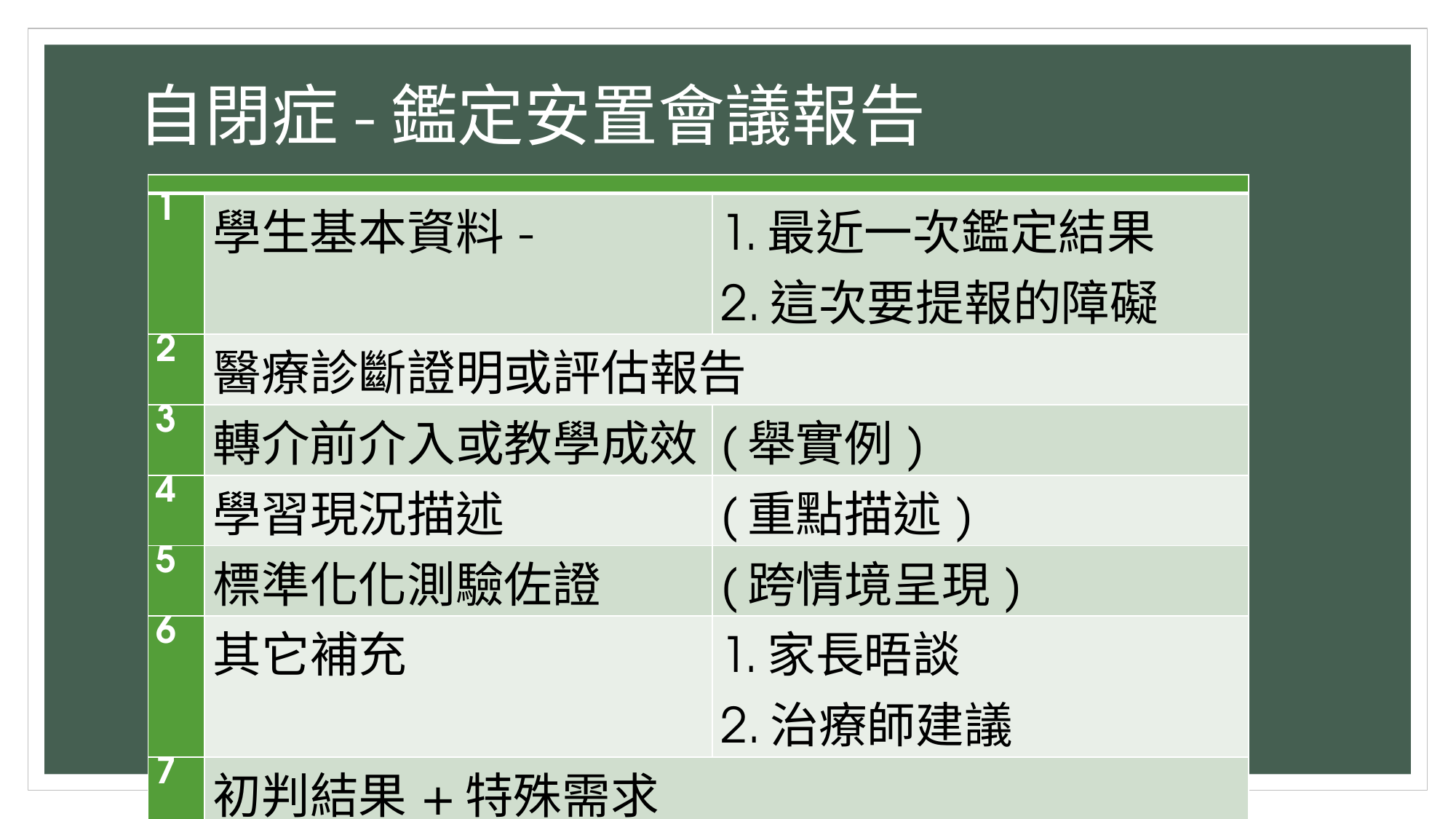

# 自閉症-鑑定安置會議報告
|  |  |  |
| --- | --- | --- |
| 1 | 學生基本資料- | 1.最近一次鑑定結果 2.這次要提報的障礙 |
| 2 | 醫療診斷證明或評估報告 |  |
| 3 | 轉介前介入或教學成效 | (舉實例) |
| 4 | 學習現況描述 | (重點描述) |
| 5 | 標準化化測驗佐證 | (跨情境呈現) |
| 6 | 其它補充 | 1.家長晤談 2.治療師建議 |
| 7 | 初判結果+特殊需求 |  |